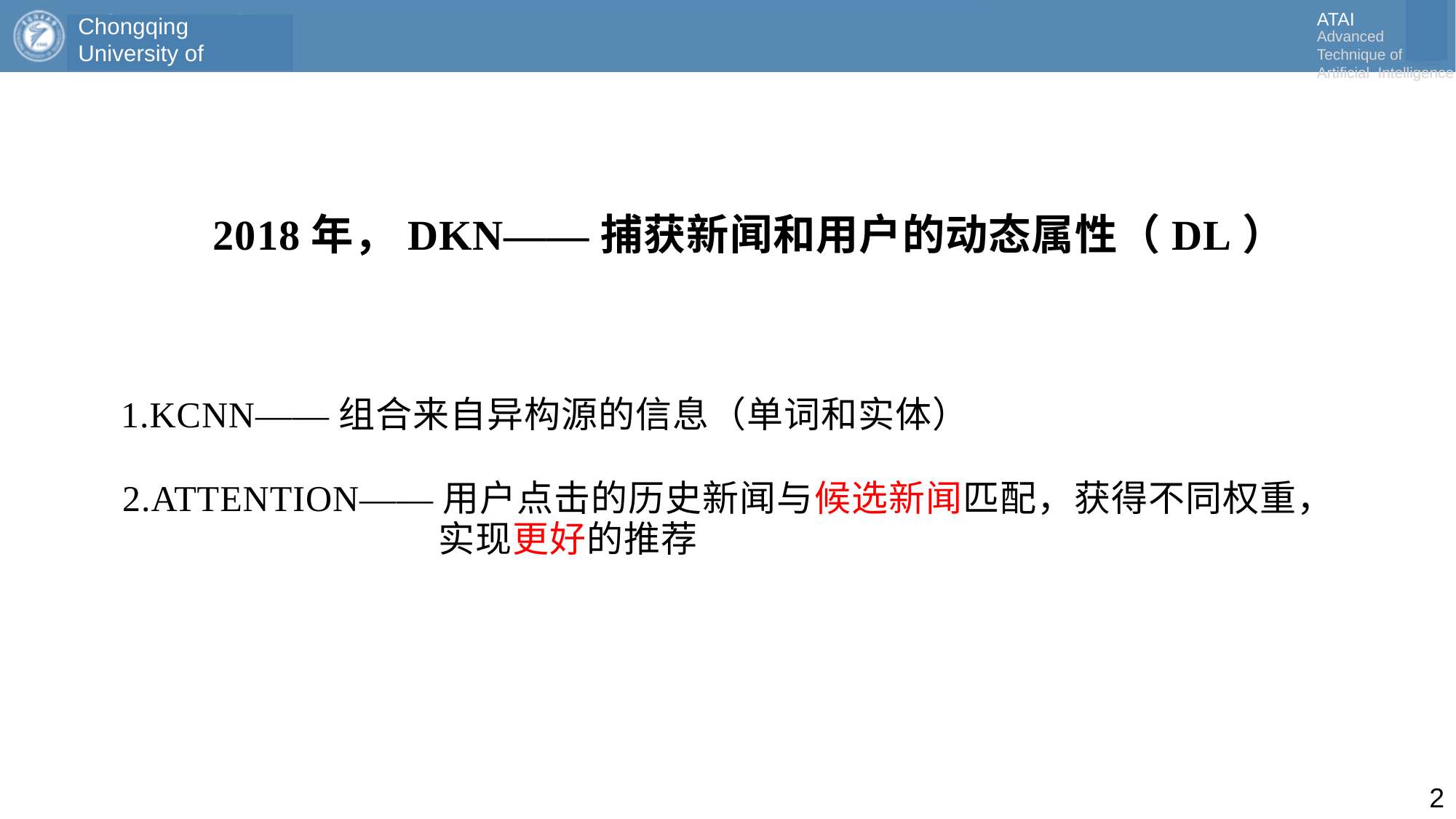

2018年，DKN——捕获新闻和用户的动态属性（DL）

 1.KCNN——组合来自异构源的信息（单词和实体）

 2.ATTENTION——用户点击的历史新闻与候选新闻匹配，获得不同权重，			实现更好的推荐

2